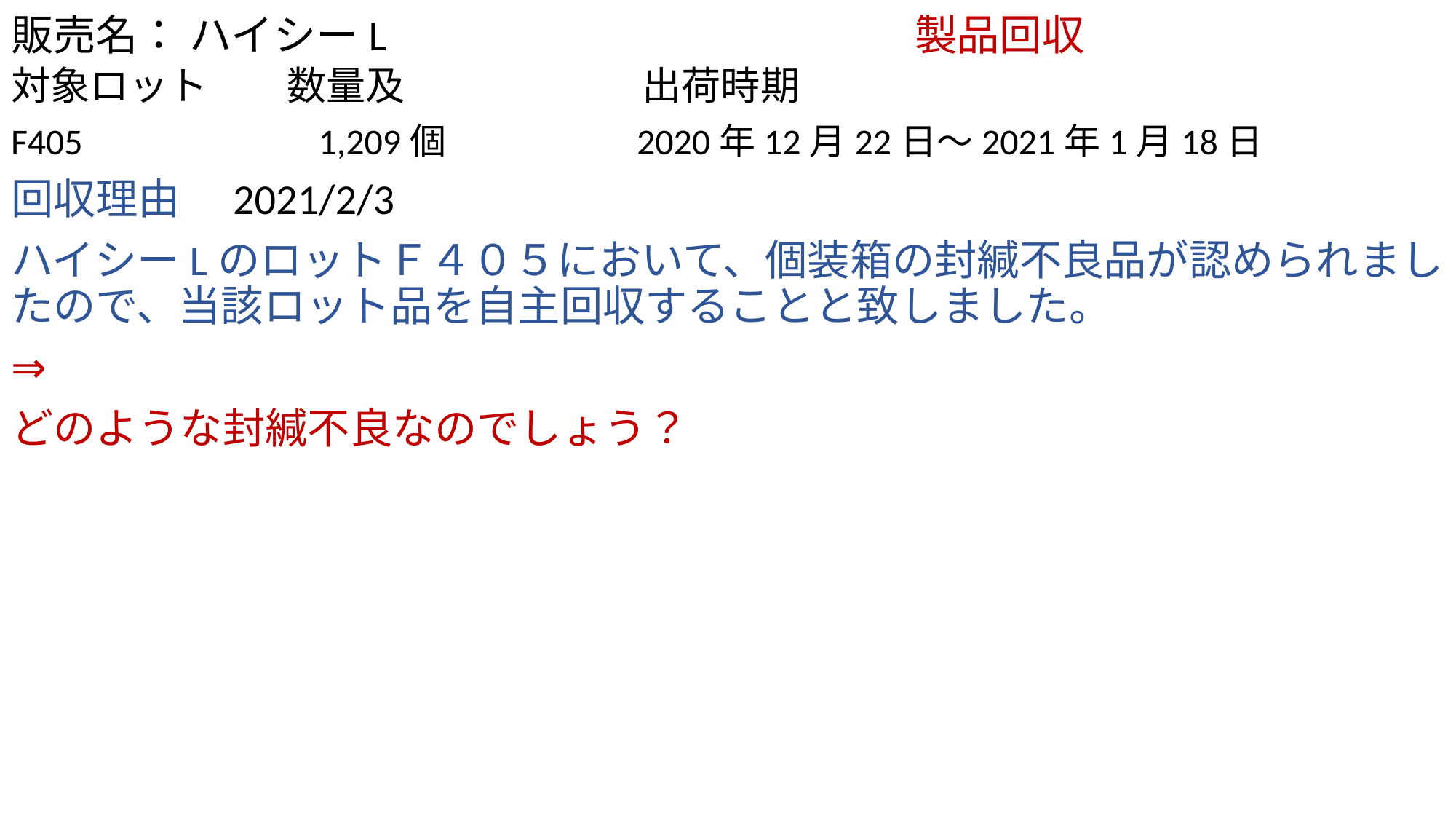

# 販売名： ハイシーL 　　　　　　　　　　　　製品回収
対象ロット　　数量及　　　　　　出荷時期
F405　　　　　　1,209個　　　　　2020年12月22日～2021年1月18日
回収理由　2021/2/3
ハイシーLのロットＦ４０５において、個装箱の封緘不良品が認められましたので、当該ロット品を自主回収することと致しました。
⇒
どのような封緘不良なのでしょう？